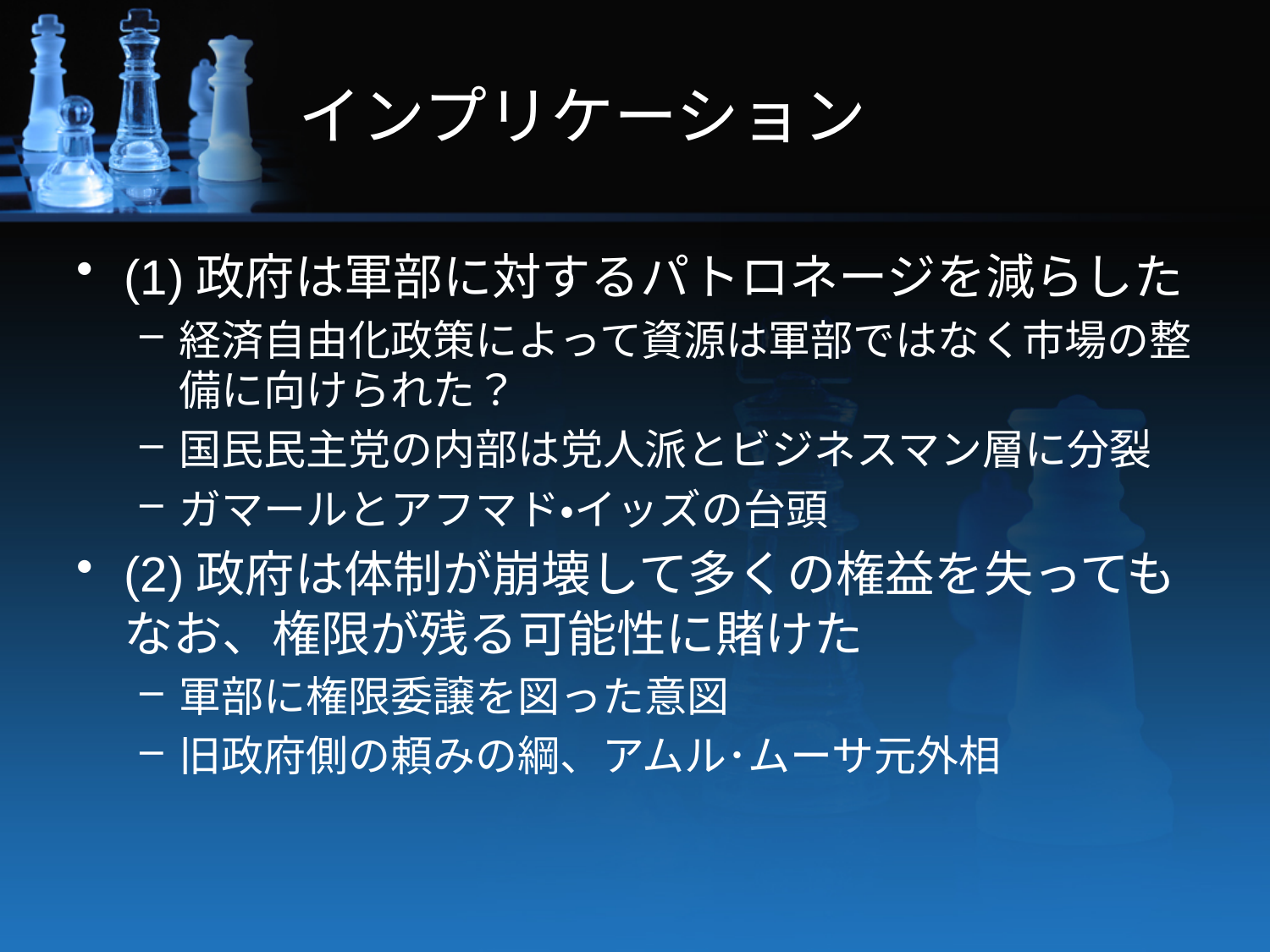

# インプリケーション
(1)政府は軍部に対するパトロネージを減らした
経済自由化政策によって資源は軍部ではなく市場の整備に向けられた？
国民民主党の内部は党人派とビジネスマン層に分裂
ガマールとアフマド・イッズの台頭
(2)政府は体制が崩壊して多くの権益を失ってもなお、権限が残る可能性に賭けた
軍部に権限委譲を図った意図
旧政府側の頼みの綱、アムル･ムーサ元外相